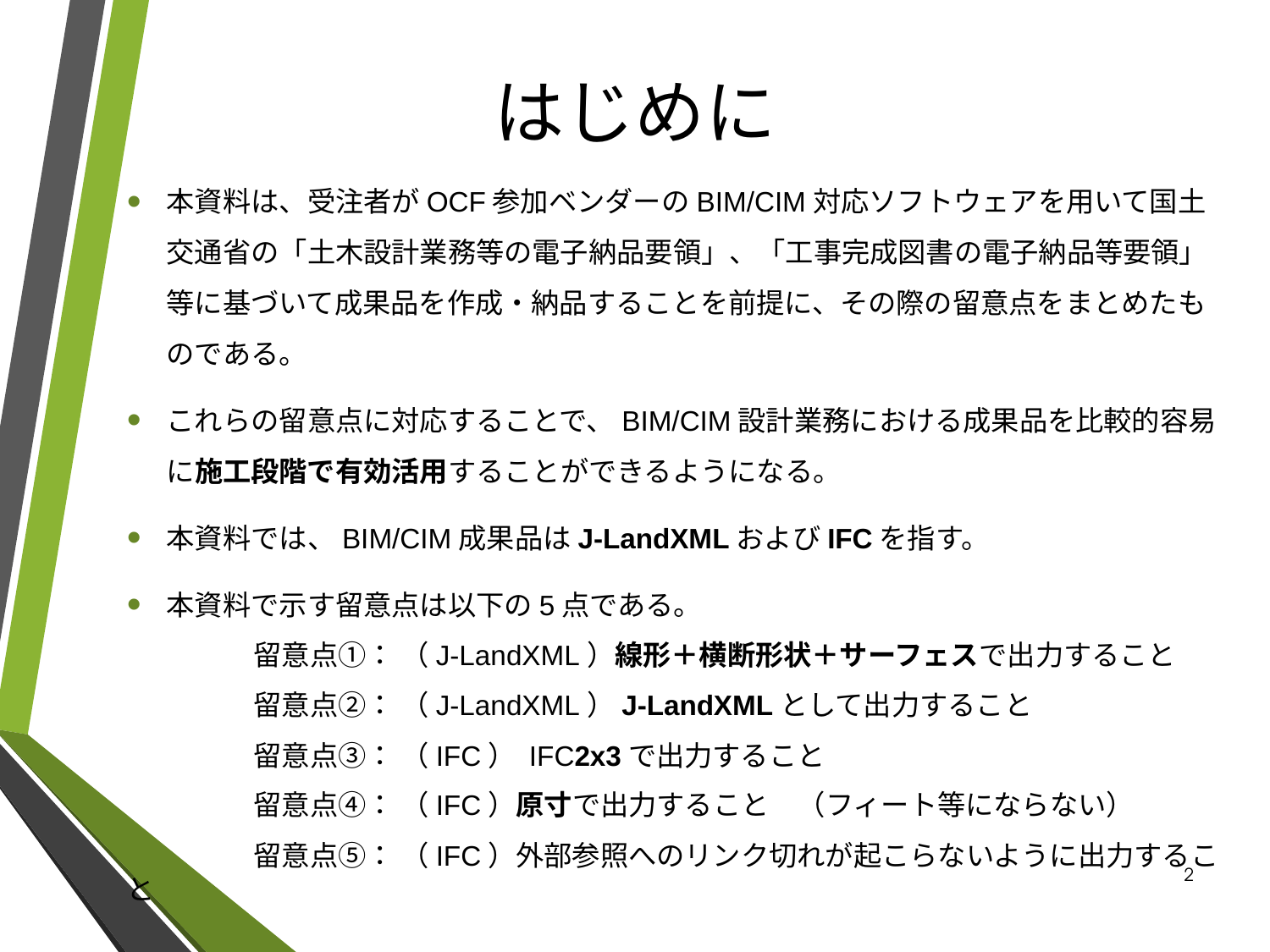

はじめに
本資料は、受注者がOCF参加ベンダーのBIM/CIM対応ソフトウェアを用いて国土交通省の「土木設計業務等の電子納品要領」、「工事完成図書の電子納品等要領」等に基づいて成果品を作成・納品することを前提に、その際の留意点をまとめたものである。
これらの留意点に対応することで、BIM/CIM設計業務における成果品を比較的容易に施工段階で有効活用することができるようになる。
本資料では、BIM/CIM成果品はJ-LandXMLおよびIFCを指す。
本資料で示す留意点は以下の5点である。
	留意点①： （J-LandXML）線形＋横断形状＋サーフェスで出力すること
	留意点②： （J-LandXML）J-LandXMLとして出力すること
	留意点③： （IFC） IFC2x3で出力すること
	留意点④： （IFC）原寸で出力すること　（フィート等にならない）
	留意点⑤： （IFC）外部参照へのリンク切れが起こらないように出力すること
2